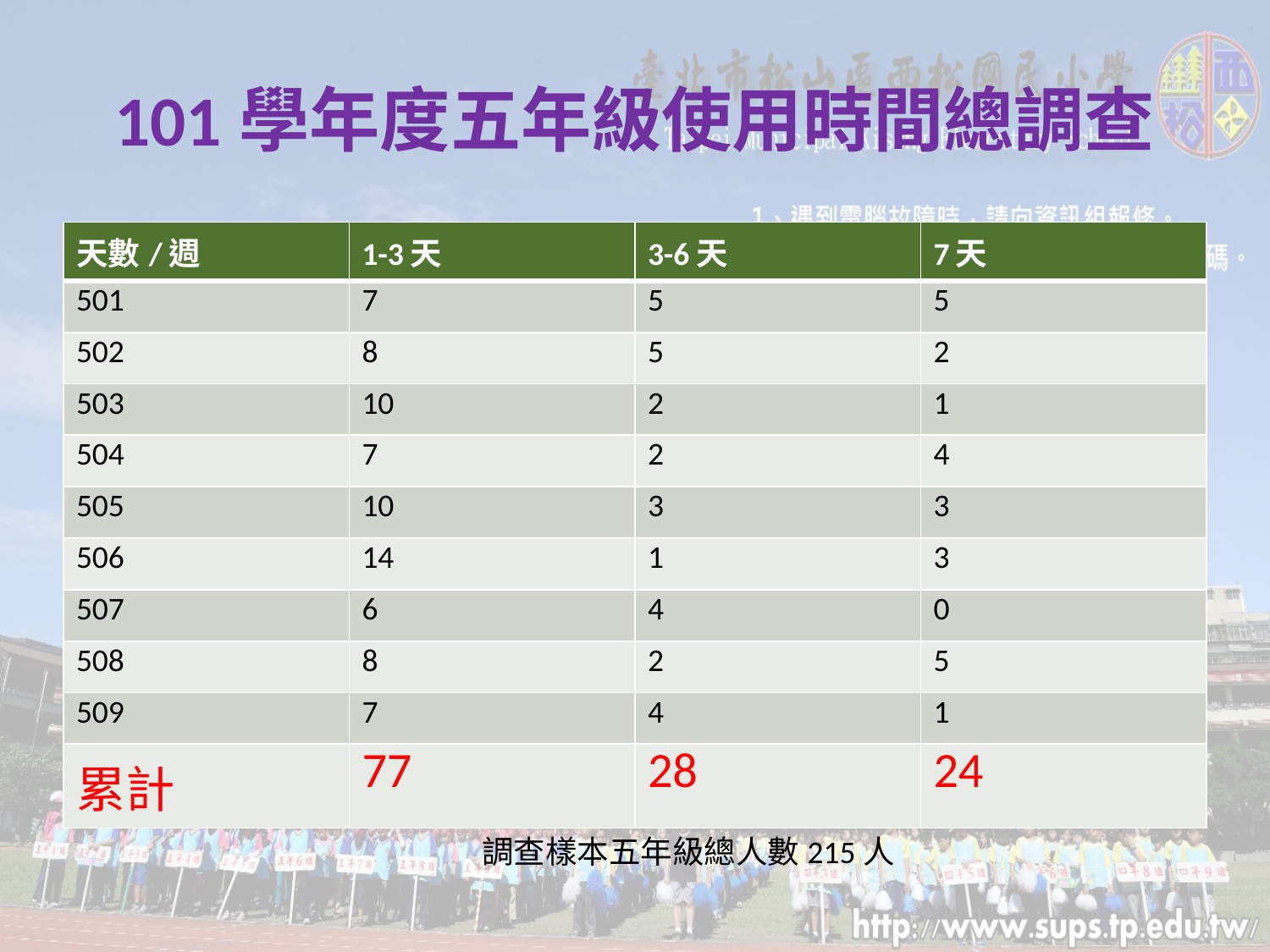

# 101學年度五年級使用時間總調查
| 天數/週 | 1-3天 | 3-6天 | 7天 |
| --- | --- | --- | --- |
| 501 | 7 | 5 | 5 |
| 502 | 8 | 5 | 2 |
| 503 | 10 | 2 | 1 |
| 504 | 7 | 2 | 4 |
| 505 | 10 | 3 | 3 |
| 506 | 14 | 1 | 3 |
| 507 | 6 | 4 | 0 |
| 508 | 8 | 2 | 5 |
| 509 | 7 | 4 | 1 |
| 累計 | 77 | 28 | 24 |
調查樣本五年級總人數215人